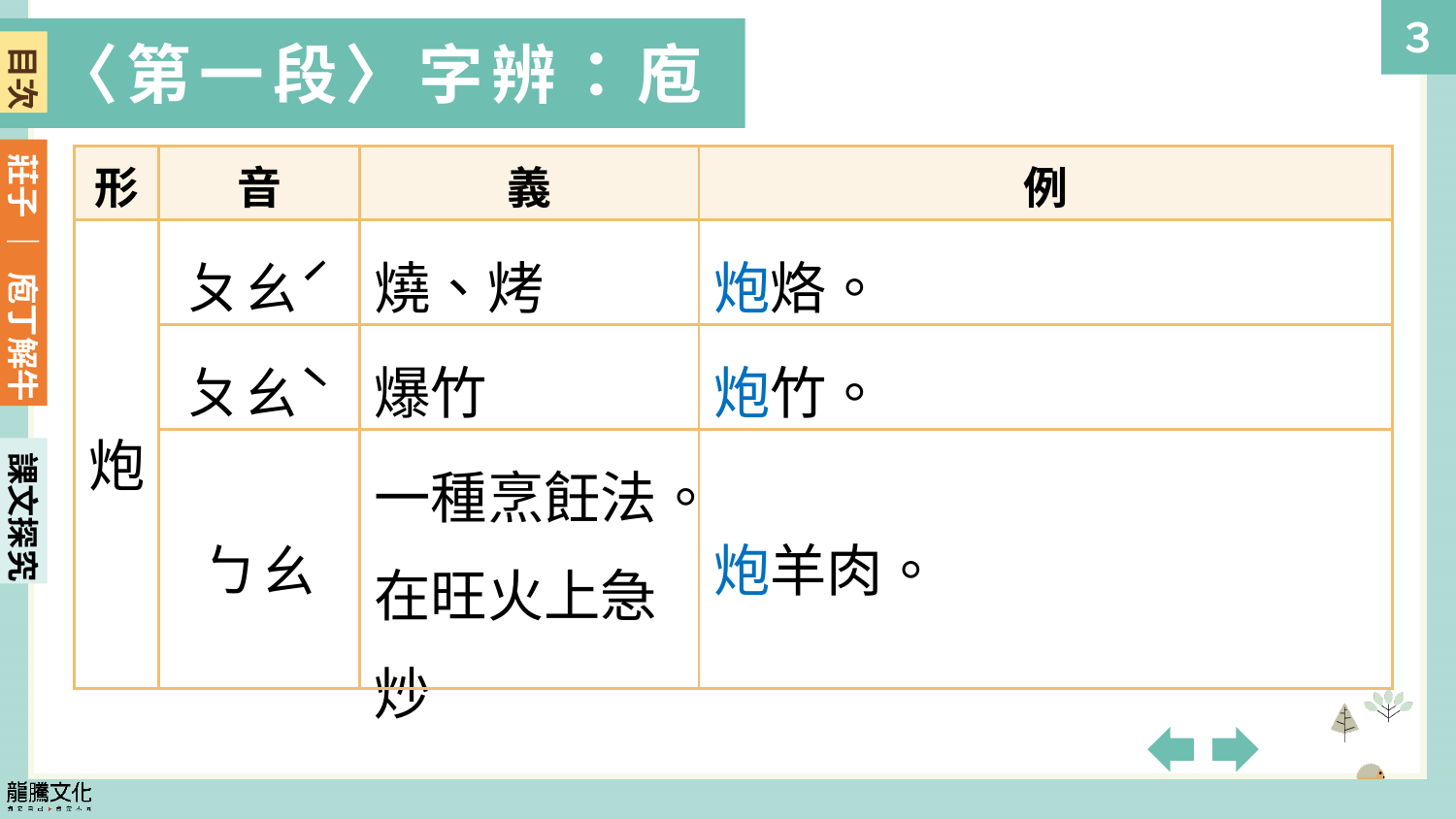

〈第一段〉字辨：庖
目次
| 形 | 音 | 義 | 例 |
| --- | --- | --- | --- |
| 炮 | ㄆㄠˊ | 燒、烤 | 炮烙。 |
|  | ㄆㄠˋ | 爆竹 | 炮竹。 |
|  | ㄅㄠ | 一種烹飪法。在旺火上急炒 | 炮羊肉。 |